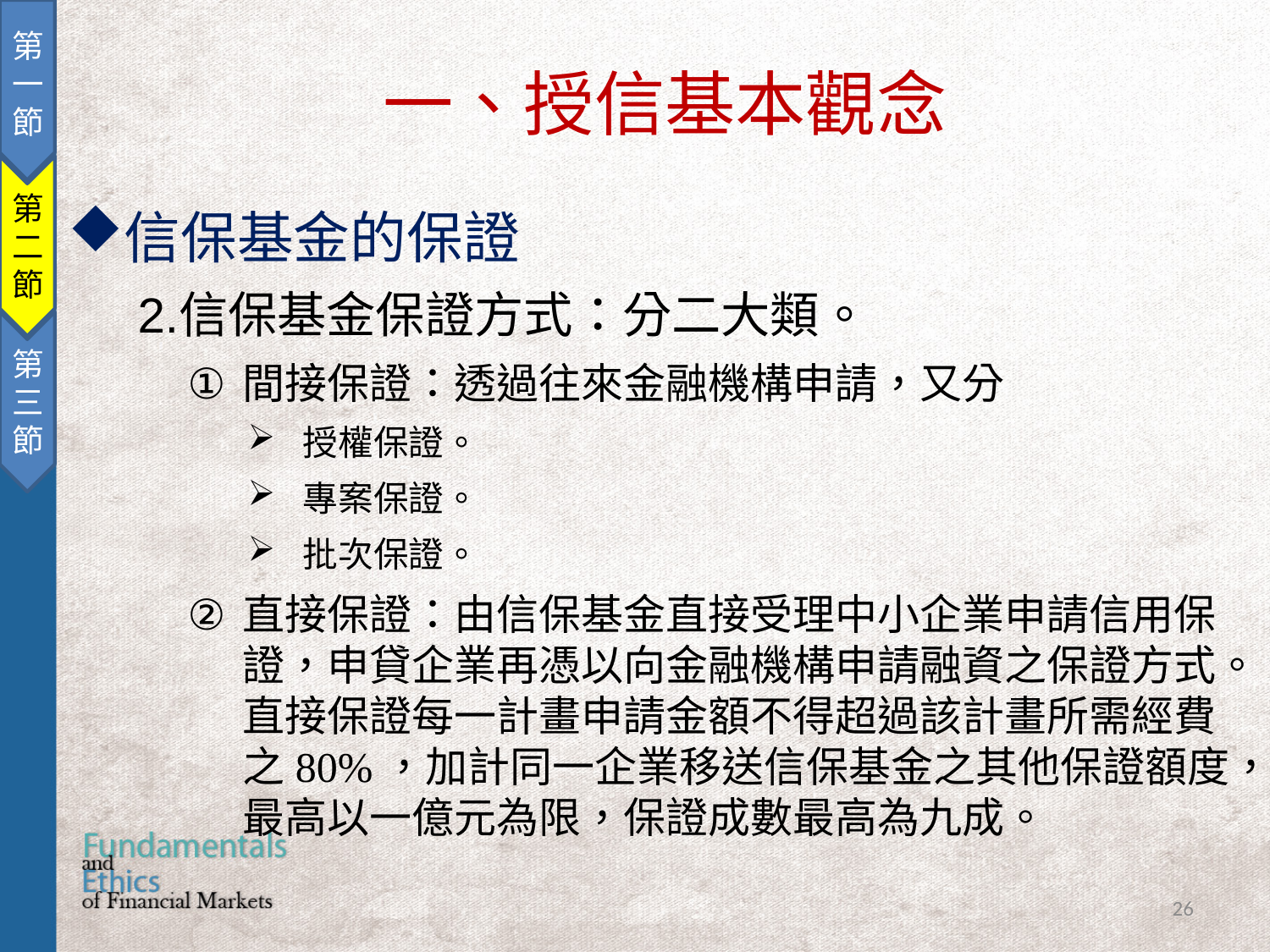

第一節
第二節
第三節
一、授信基本觀念
信保基金的保證
信保基金保證方式：分二大類。
間接保證：透過往來金融機構申請，又分
授權保證。
專案保證。
批次保證。
直接保證：由信保基金直接受理中小企業申請信用保證，申貸企業再憑以向金融機構申請融資之保證方式。直接保證每一計畫申請金額不得超過該計畫所需經費之80%，加計同一企業移送信保基金之其他保證額度，最高以一億元為限，保證成數最高為九成。
26